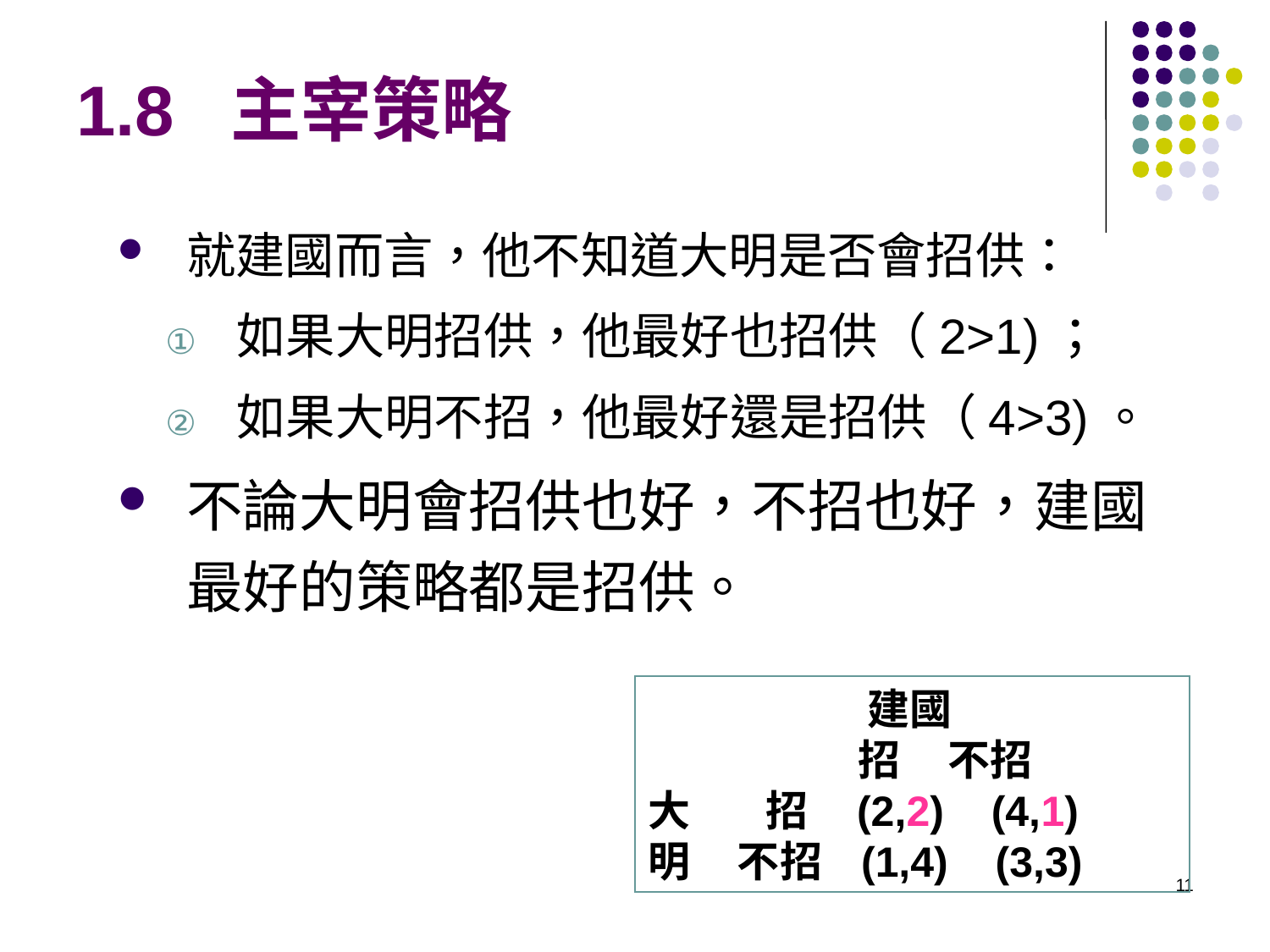

# 1.8  主宰策略
就建國而言，他不知道大明是否會招供：
如果大明招供，他最好也招供（2>1)；
如果大明不招，他最好還是招供（4>3)。
不論大明會招供也好，不招也好，建國最好的策略都是招供。
                      建國
                     招     不招
大        招    (2,2)    (4,1)
明     不招   (1,4)    (3,3)
11